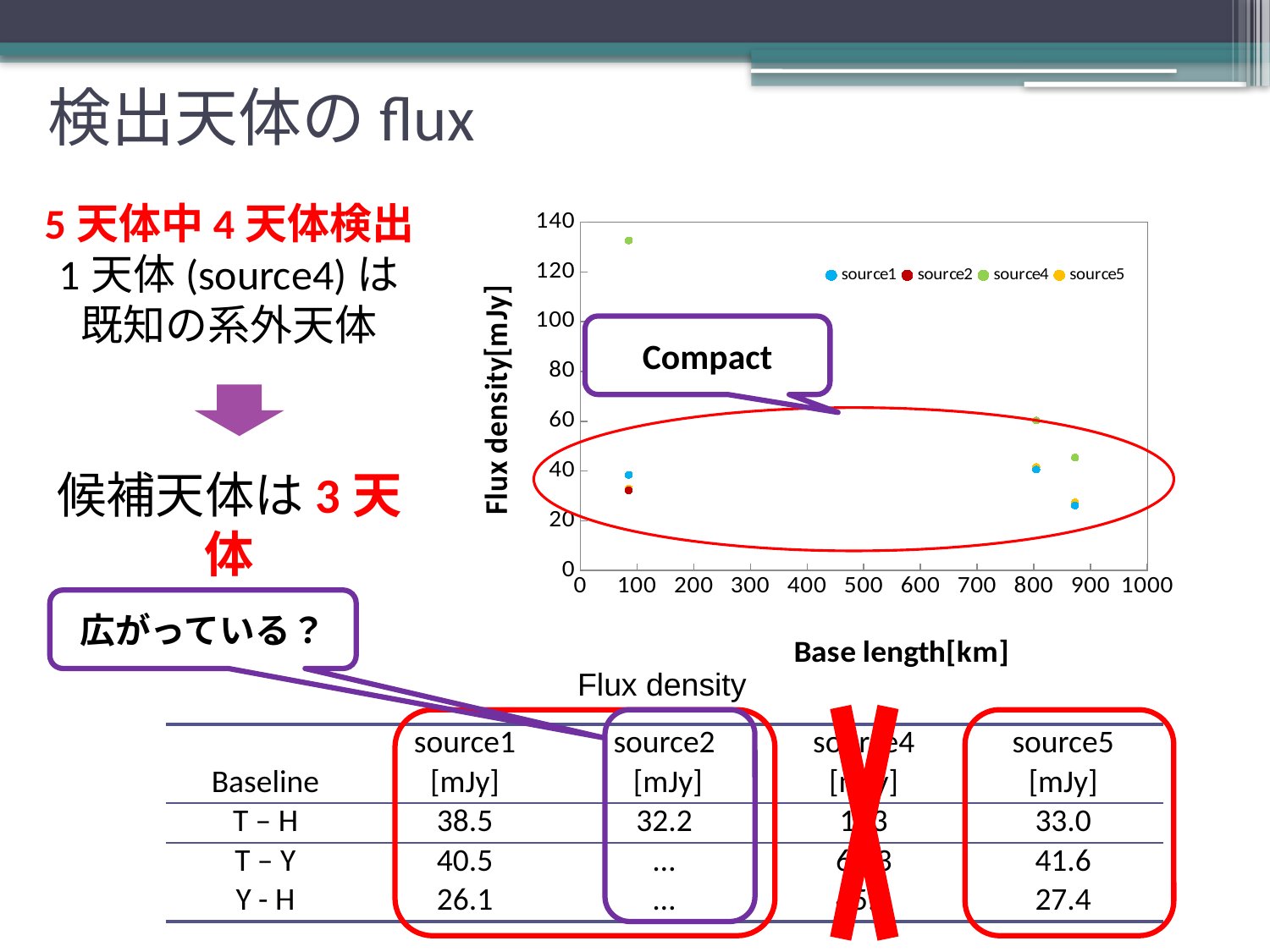

# 検出天体のflux
5天体中4天体検出
1天体(source4)は
既知の系外天体

候補天体は3天体

### Chart

| Category | source1 | source2 | source4 | source5 |
|---|---|---|---|---|
Compact
広がっている？

Flux density

|  | source1 | source2 | source4 | source5 |
| --- | --- | --- | --- | --- |
| Baseline | [mJy] | [mJy] | [mJy] | [mJy] |
| T – H | 38.5 | 32.2 | 133 | 33.0 |
| T – Y | 40.5 | … | 60.3 | 41.6 |
| Y - H | 26.1 | … | 45.4 | 27.4 |